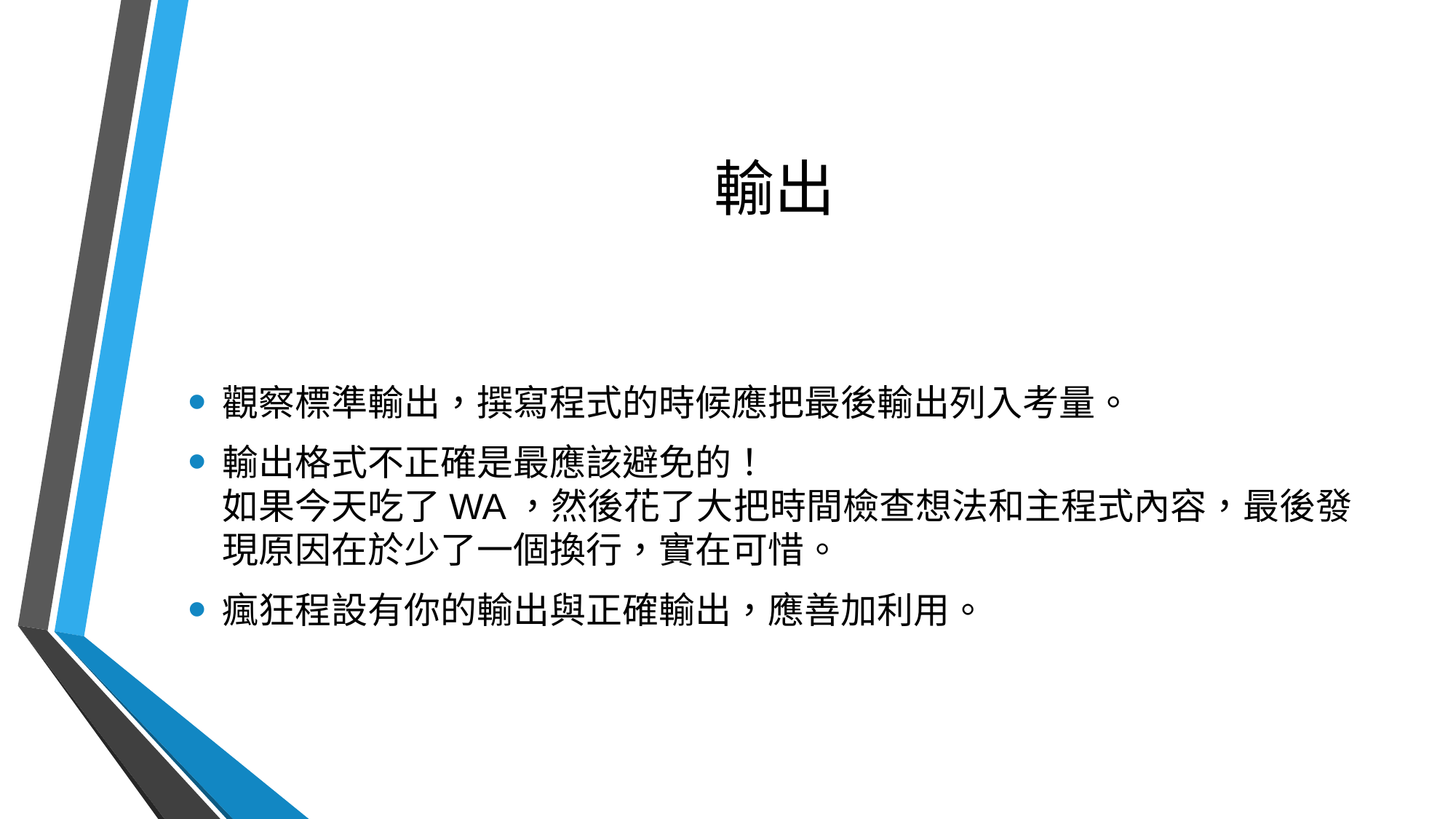

# 輸出
觀察標準輸出，撰寫程式的時候應把最後輸出列入考量。
輸出格式不正確是最應該避免的！
如果今天吃了WA，然後花了大把時間檢查想法和主程式內容，最後發現原因在於少了一個換行，實在可惜。
瘋狂程設有你的輸出與正確輸出，應善加利用。